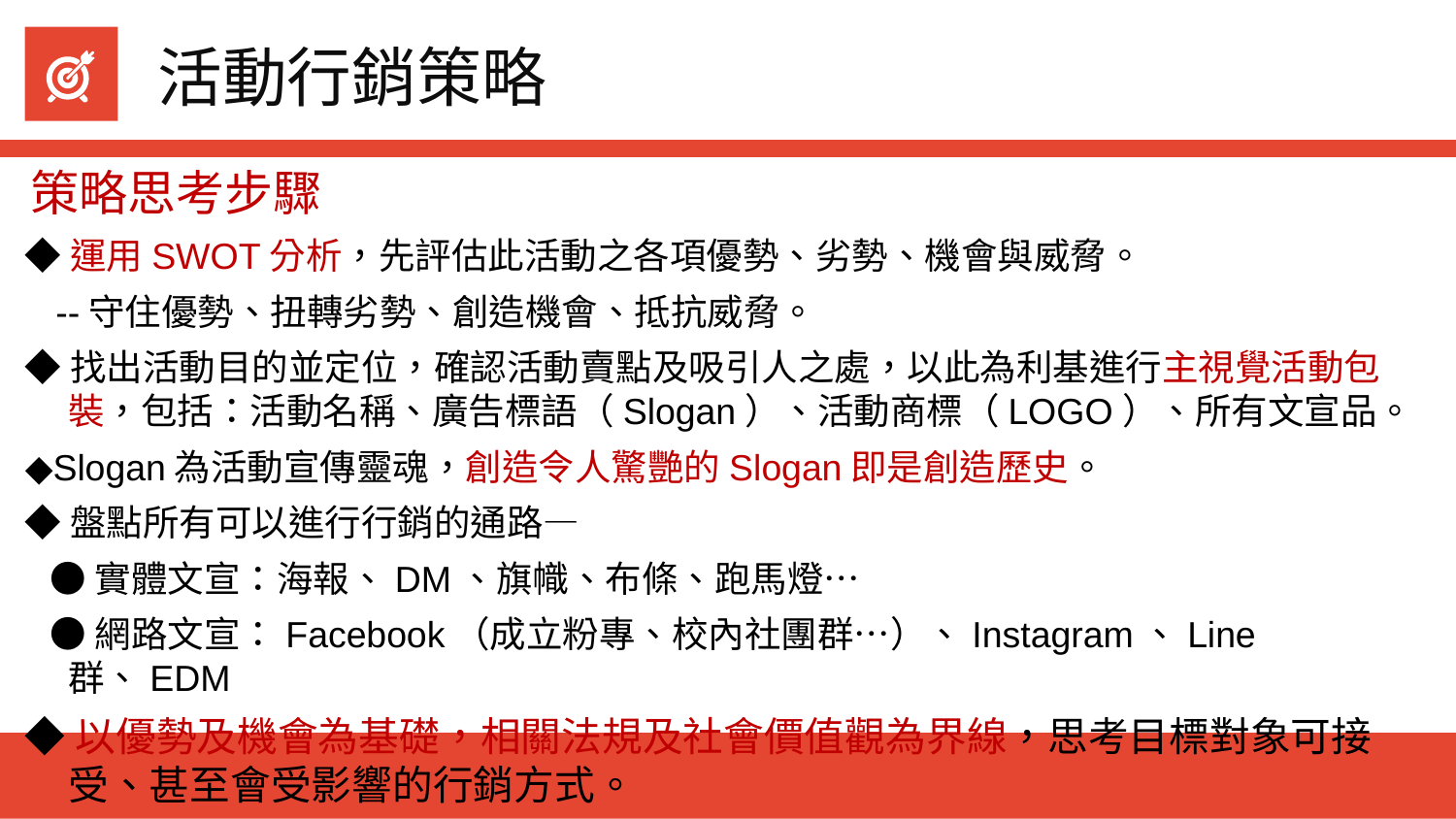

# 活動行銷策略

策略思考步驟
◆運用SWOT分析，先評估此活動之各項優勢、劣勢、機會與威脅。
   --守住優勢、扭轉劣勢、創造機會、抵抗威脅。
◆找出活動目的並定位，確認活動賣點及吸引人之處，以此為利基進行主視覺活動包裝，包括：活動名稱、廣告標語（Slogan）、活動商標（LOGO）、所有文宣品。
◆Slogan為活動宣傳靈魂，創造令人驚艷的Slogan即是創造歷史。
◆盤點所有可以進行行銷的通路—
   ●實體文宣：海報、DM、旗幟、布條、跑馬燈…
   ●網路文宣：Facebook（成立粉專、校內社團群…）、Instagram、Line群、EDM
◆以優勢及機會為基礎，相關法規及社會價值觀為界線，思考目標對象可接受、甚至會受影響的行銷方式。